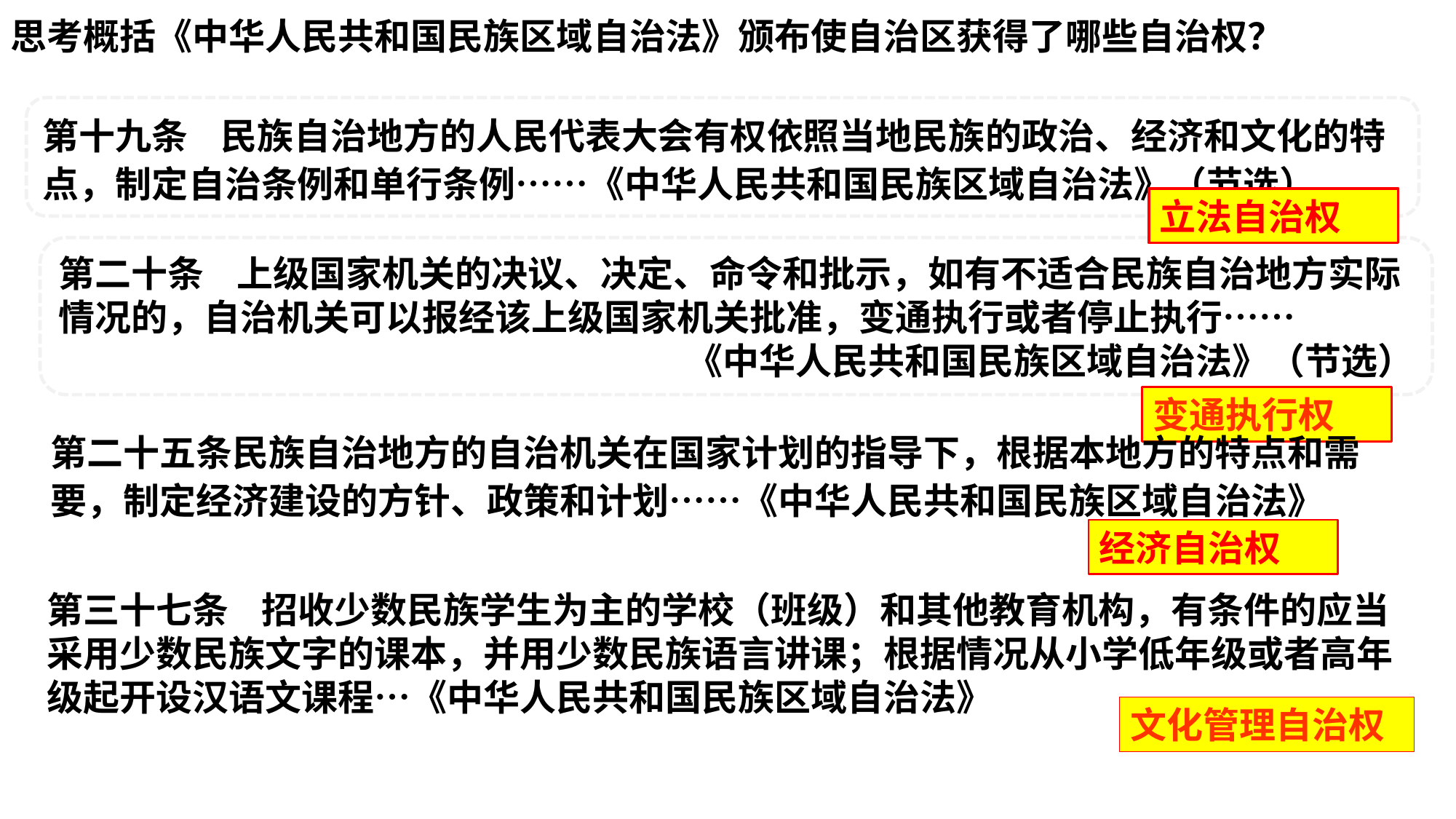

思考概括《中华人民共和国民族区域自治法》颁布使自治区获得了哪些自治权？
第十九条    民族自治地方的人民代表大会有权依照当地民族的政治、经济和文化的特点，制定自治条例和单行条例……《中华人民共和国民族区域自治法》（节选）
立法自治权
第二十条    上级国家机关的决议、决定、命令和批示，如有不适合民族自治地方实际情况的，自治机关可以报经该上级国家机关批准，变通执行或者停止执行……
《中华人民共和国民族区域自治法》（节选）
变通执行权
第二十五条民族自治地方的自治机关在国家计划的指导下，根据本地方的特点和需要，制定经济建设的方针、政策和计划……《中华人民共和国民族区域自治法》
经济自治权
第三十七条    招收少数民族学生为主的学校（班级）和其他教育机构，有条件的应当采用少数民族文字的课本，并用少数民族语言讲课；根据情况从小学低年级或者高年级起开设汉语文课程…《中华人民共和国民族区域自治法》
文化管理自治权